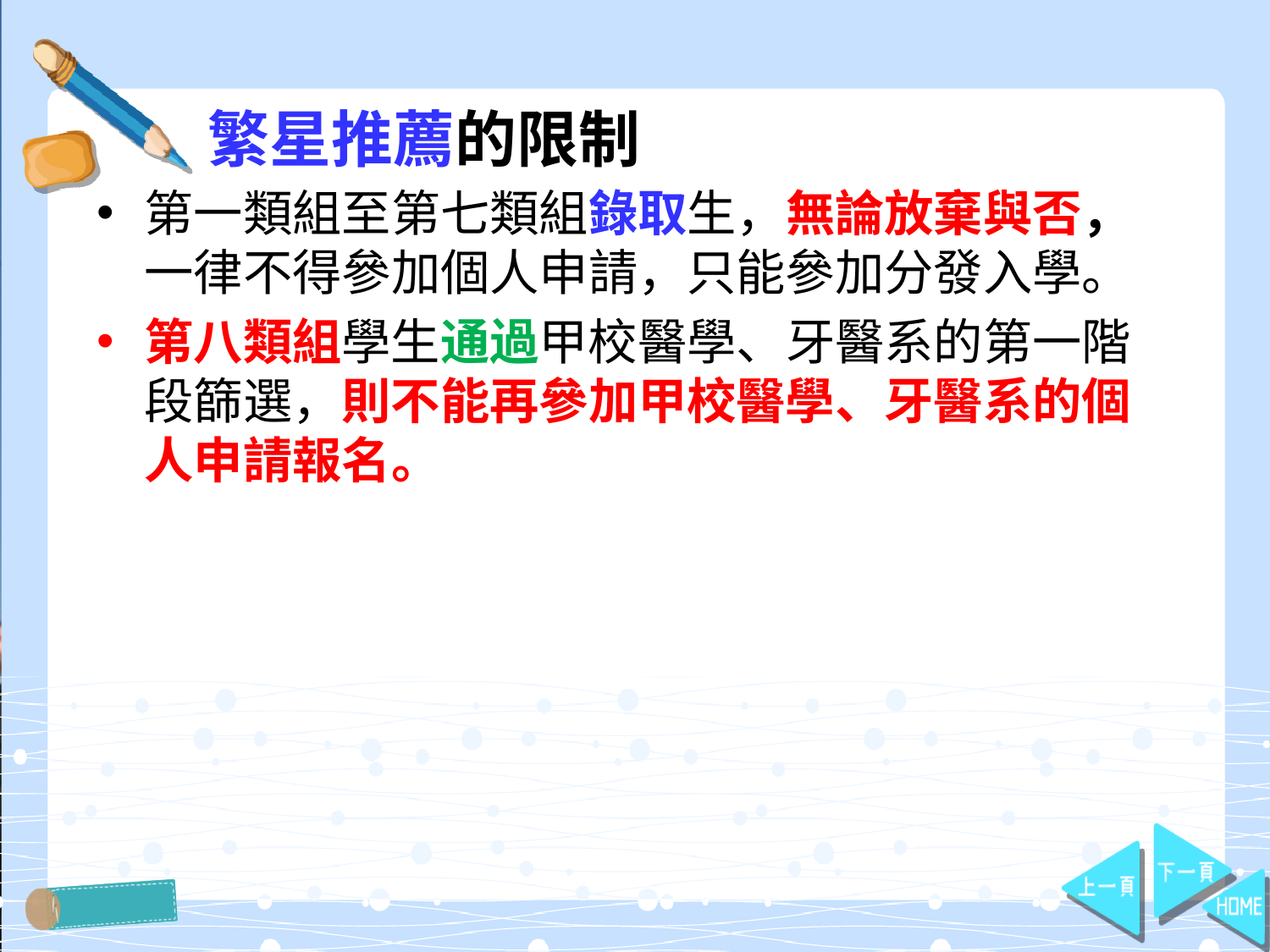

繁星推薦的限制
第一類組至第七類組錄取生，無論放棄與否，一律不得參加個人申請，只能參加分發入學。
第八類組學生通過甲校醫學、牙醫系的第一階段篩選，則不能再參加甲校醫學、牙醫系的個人申請報名。